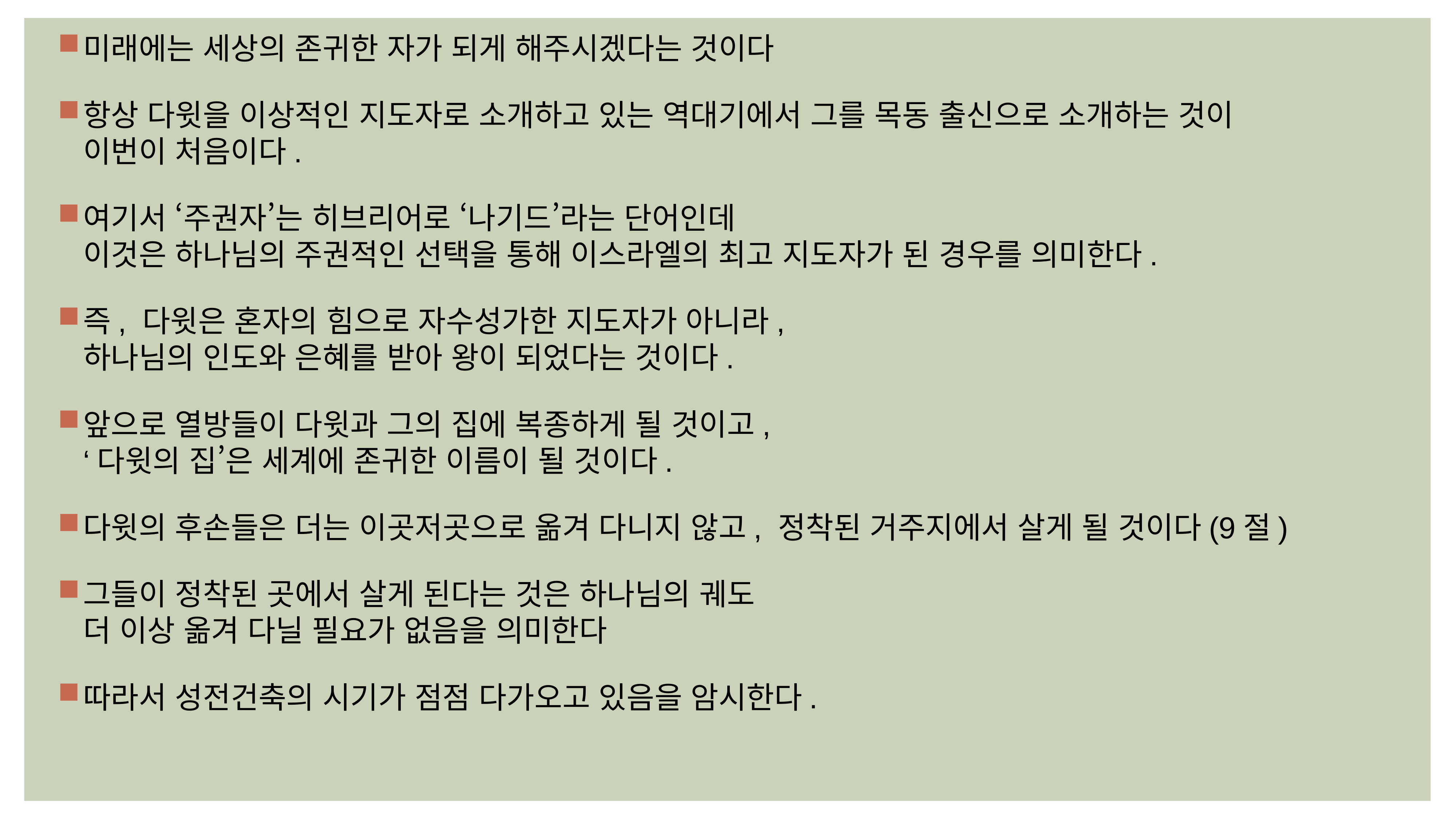

미래에는 세상의 존귀한 자가 되게 해주시겠다는 것이다
항상 다윗을 이상적인 지도자로 소개하고 있는 역대기에서 그를 목동 출신으로 소개하는 것이
이번이 처음이다.
여기서 ‘주권자’는 히브리어로 ‘나기드’라는 단어인데
이것은 하나님의 주권적인 선택을 통해 이스라엘의 최고 지도자가 된 경우를 의미한다.
즉, 다윗은 혼자의 힘으로 자수성가한 지도자가 아니라,
하나님의 인도와 은혜를 받아 왕이 되었다는 것이다.
앞으로 열방들이 다윗과 그의 집에 복종하게 될 것이고,
‘다윗의 집’은 세계에 존귀한 이름이 될 것이다.
다윗의 후손들은 더는 이곳저곳으로 옮겨 다니지 않고, 정착된 거주지에서 살게 될 것이다(9절)
그들이 정착된 곳에서 살게 된다는 것은 하나님의 궤도
더 이상 옮겨 다닐 필요가 없음을 의미한다
따라서 성전건축의 시기가 점점 다가오고 있음을 암시한다.